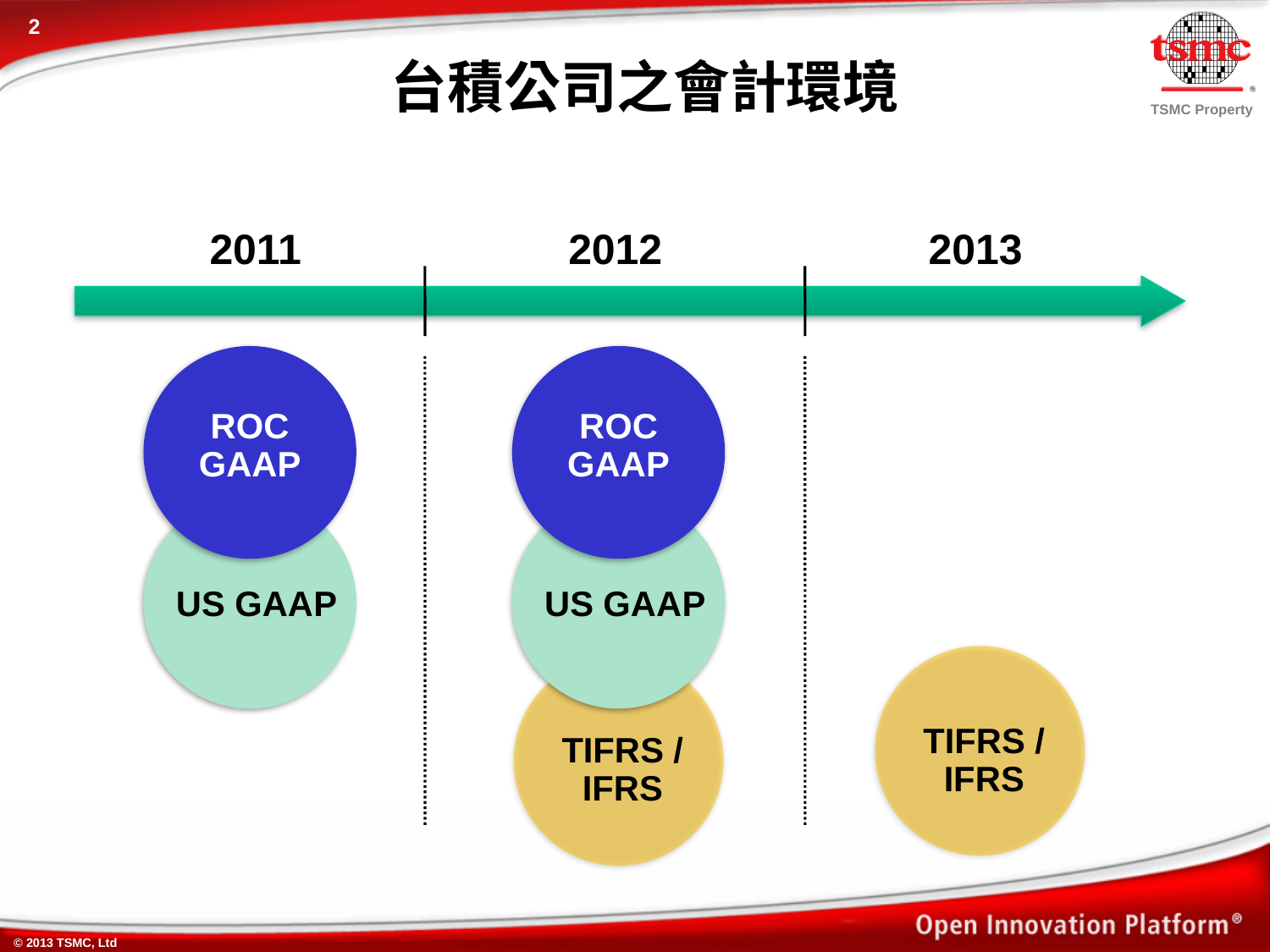

# 台積公司之會計環境
2011
2012
2013

ROC GAAP

ROC GAAP

US GAAP

US GAAP

TIFRS / IFRS

TIFRS / IFRS